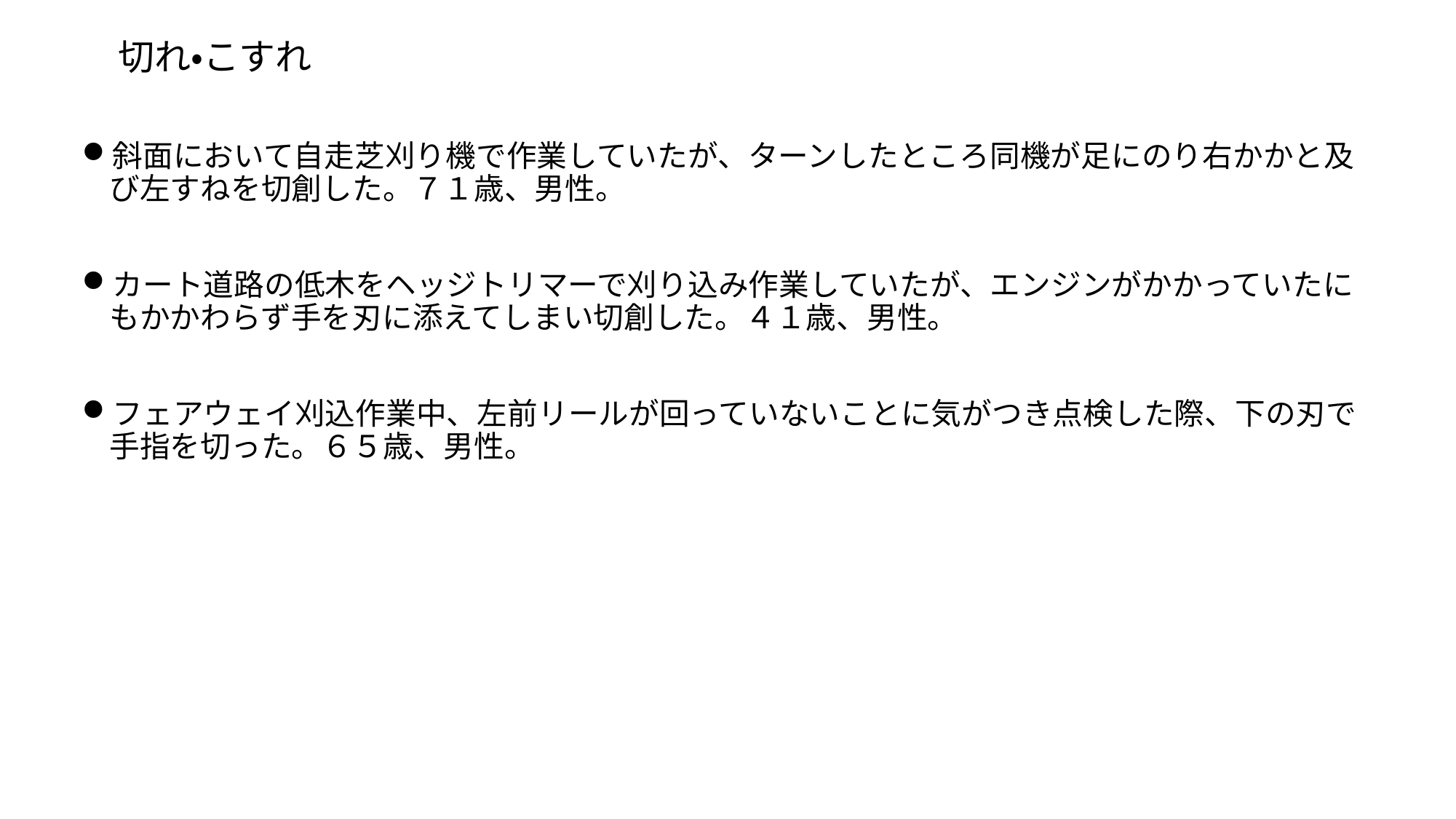

切れ・こすれ

斜面において自走芝刈り機で作業していたが、ターンしたところ同機が足にのり右かかと及び左すねを切創した。７１歳、男性。

カート道路の低木をヘッジトリマーで刈り込み作業していたが、エンジンがかかっていたにもかかわらず手を刃に添えてしまい切創した。４１歳、男性。

フェアウェイ刈込作業中、左前リールが回っていないことに気がつき点検した際、下の刃で手指を切った。６５歳、男性。